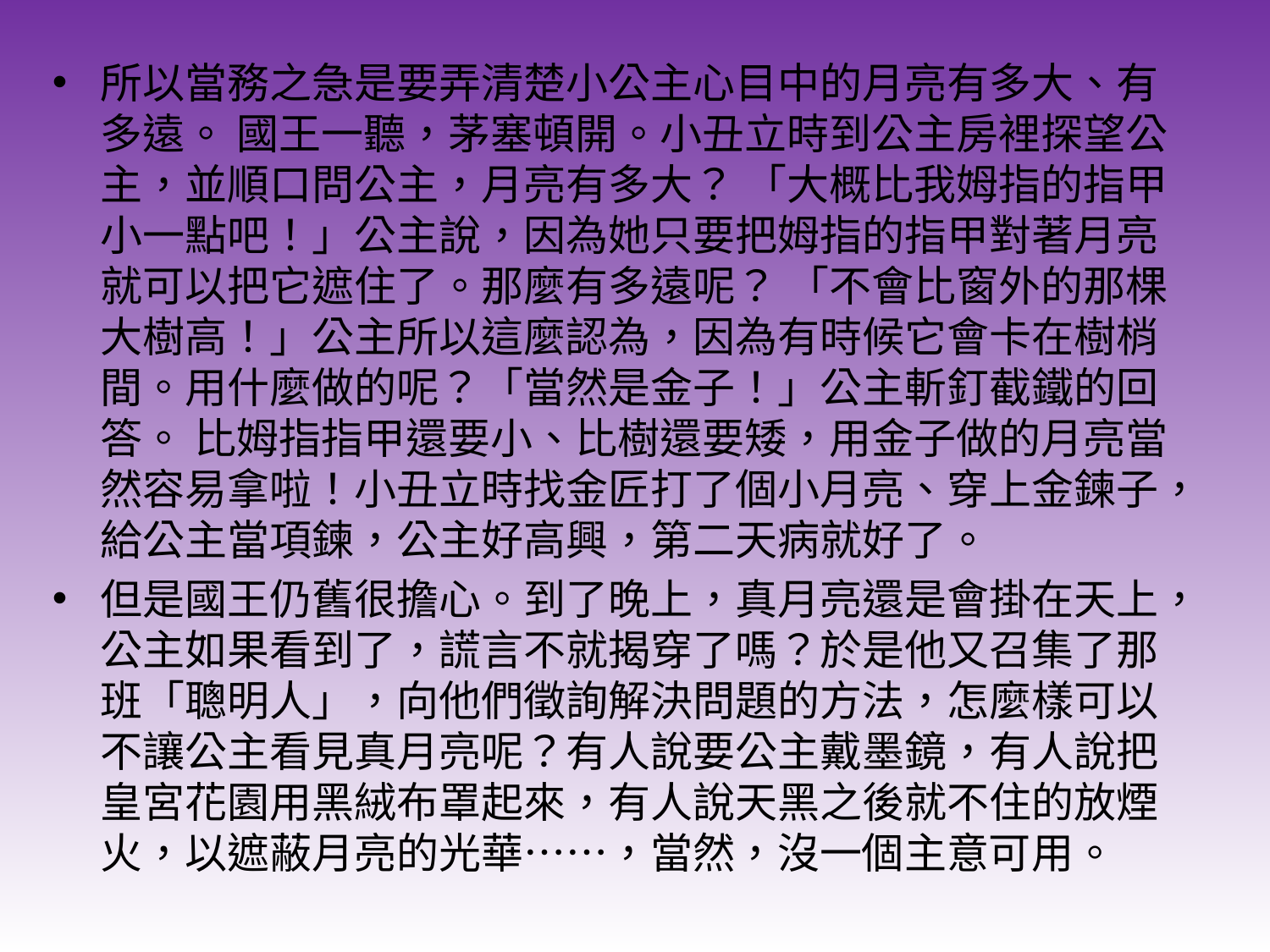

所以當務之急是要弄清楚小公主心目中的月亮有多大、有多遠。 國王一聽，茅塞頓開。小丑立時到公主房裡探望公主，並順口問公主，月亮有多大？ 「大概比我姆指的指甲小一點吧！」公主說，因為她只要把姆指的指甲對著月亮就可以把它遮住了。那麼有多遠呢？ 「不會比窗外的那棵大樹高！」公主所以這麼認為，因為有時候它會卡在樹梢間。用什麼做的呢？「當然是金子！」公主斬釘截鐵的回答。 比姆指指甲還要小、比樹還要矮，用金子做的月亮當然容易拿啦！小丑立時找金匠打了個小月亮、穿上金鍊子，給公主當項鍊，公主好高興，第二天病就好了。
但是國王仍舊很擔心。到了晚上，真月亮還是會掛在天上，公主如果看到了，謊言不就揭穿了嗎？於是他又召集了那班「聰明人」，向他們徵詢解決問題的方法，怎麼樣可以不讓公主看見真月亮呢？有人說要公主戴墨鏡，有人說把皇宮花園用黑絨布罩起來，有人說天黑之後就不住的放煙火，以遮蔽月亮的光華……，當然，沒一個主意可用。